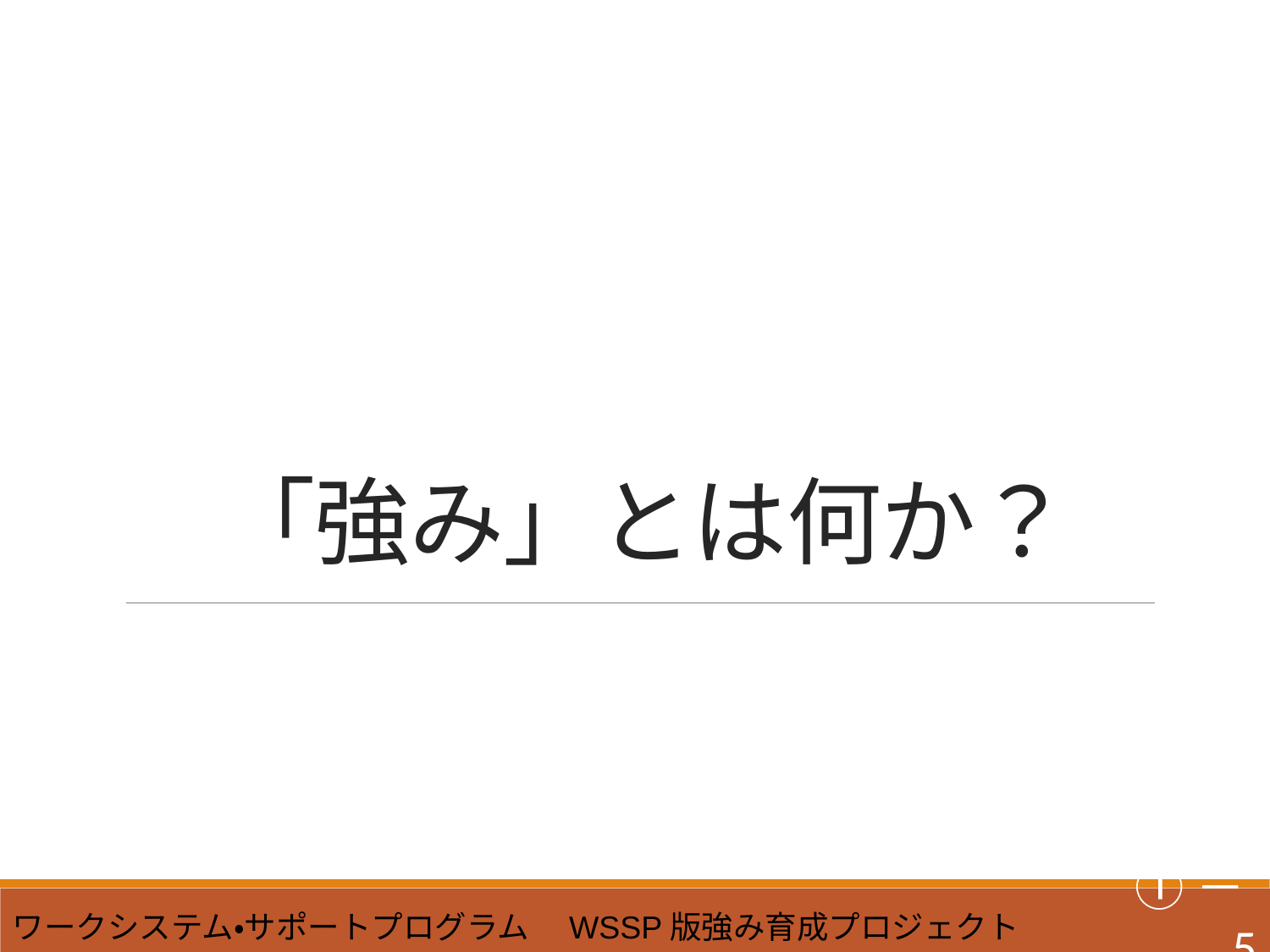

# 「強み」とは何か？
①－5
ワークシステム・サポートプログラム　WSSP版強み育成プロジェクト